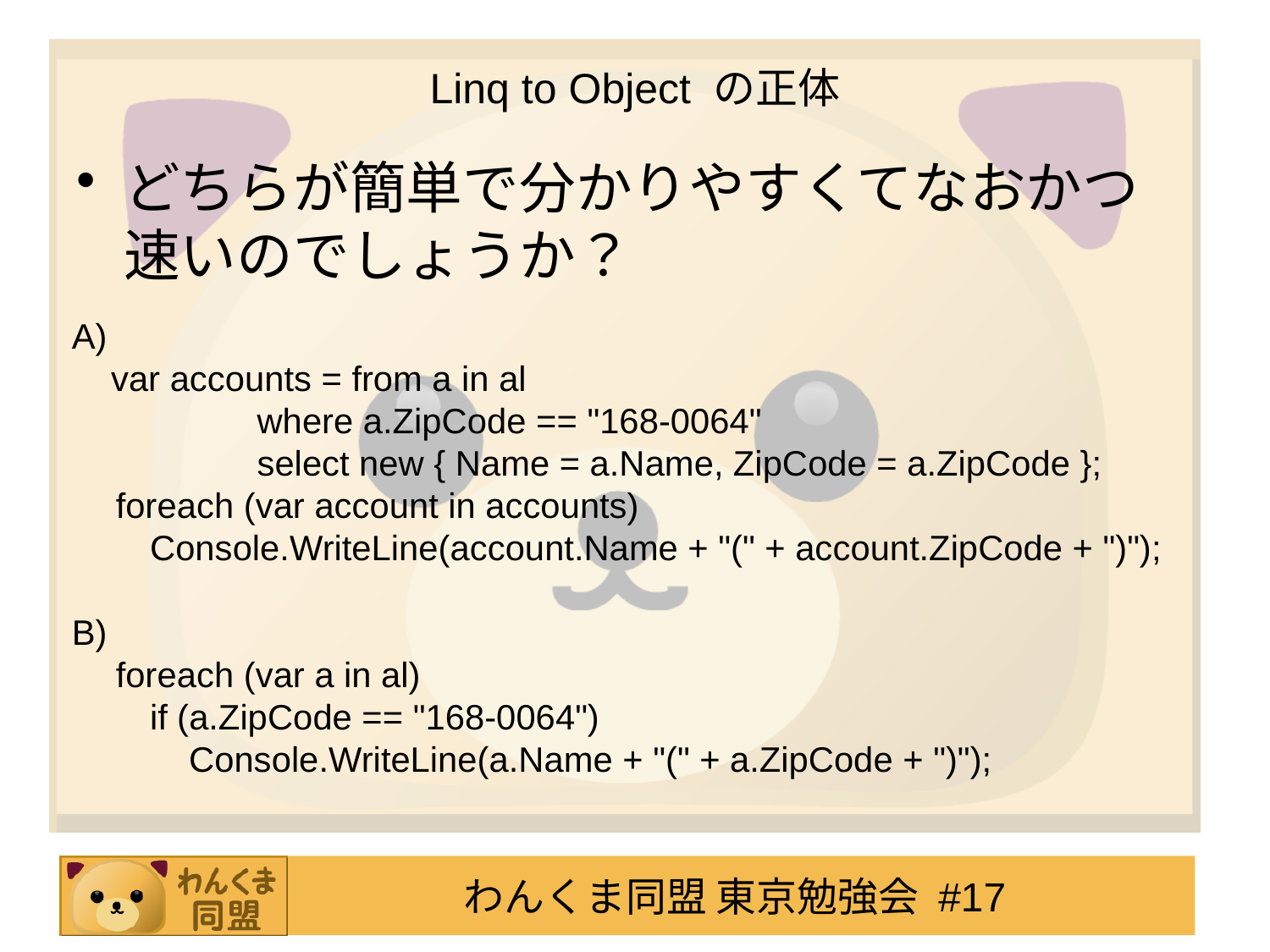

# Linq to Object の正体
どちらが簡単で分かりやすくてなおかつ速いのでしょうか？
A)
    var accounts = from a in al
                   where a.ZipCode == "168-0064"
                   select new { Name = a.Name, ZipCode = a.ZipCode };
　foreach (var account in accounts)
        Console.WriteLine(account.Name + "(" + account.ZipCode + ")");

B)
　foreach (var a in al)
        if (a.ZipCode == "168-0064")
            Console.WriteLine(a.Name + "(" + a.ZipCode + ")");